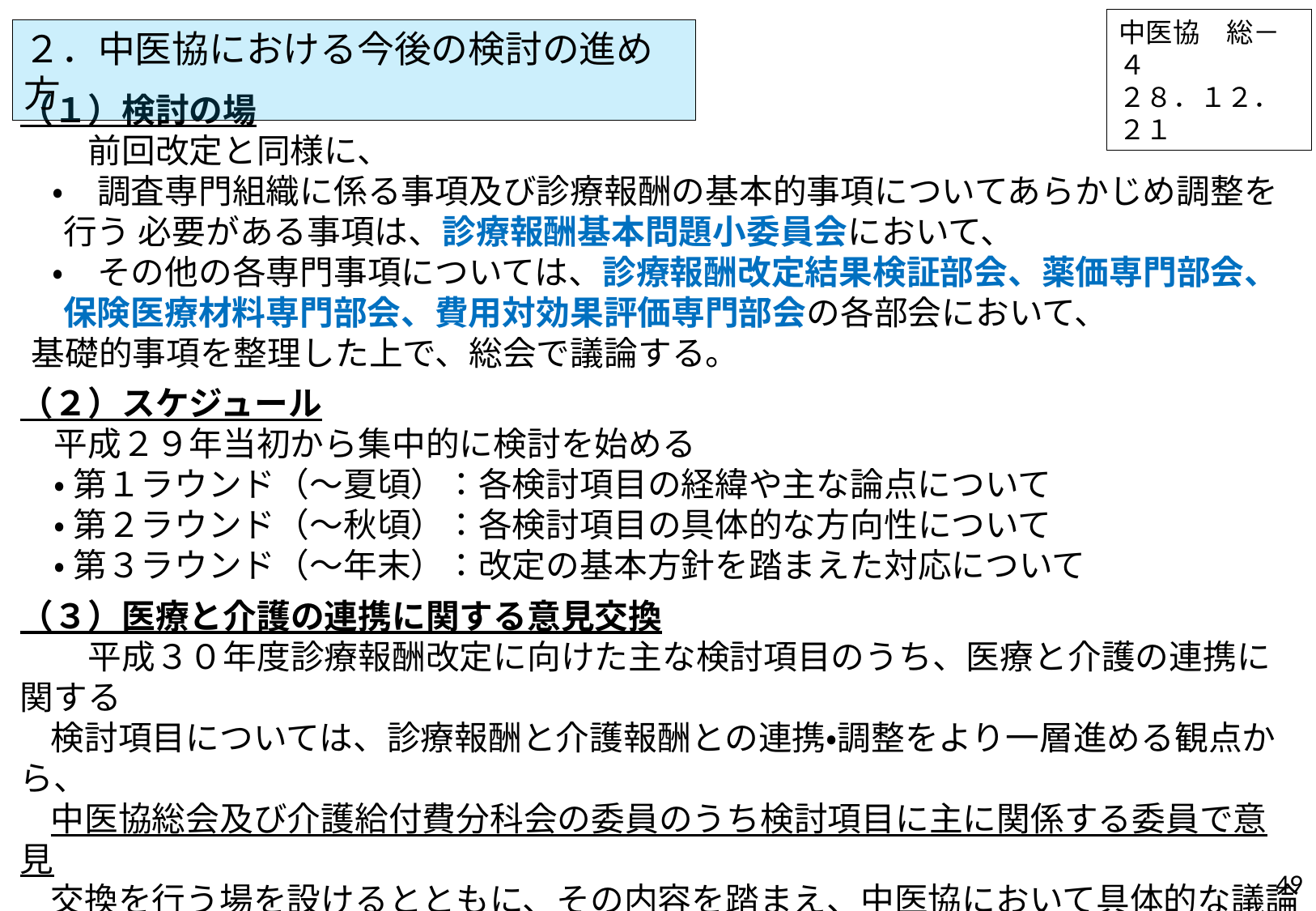

中医協　総－４
２８．１２．２１
２．中医協における今後の検討の進め方
（１）検討の場
　　前回改定と同様に、
・　調査専門組織に係る事項及び診療報酬の基本的事項についてあらかじめ調整を行う 必要がある事項は、診療報酬基本問題小委員会において、
・　その他の各専門事項については、診療報酬改定結果検証部会、薬価専門部会、保険医療材料専門部会、費用対効果評価専門部会の各部会において、
基礎的事項を整理した上で、総会で議論する。
（２）スケジュール
　平成２９年当初から集中的に検討を始める
　・ 第１ラウンド（～夏頃）：各検討項目の経緯や主な論点について
　・ 第２ラウンド（～秋頃）：各検討項目の具体的な方向性について
　・ 第３ラウンド（～年末）：改定の基本方針を踏まえた対応について
（３）医療と介護の連携に関する意見交換
　　平成３０年度診療報酬改定に向けた主な検討項目のうち、医療と介護の連携に関する
   検討項目については、診療報酬と介護報酬との連携・調整をより一層進める観点から、
   中医協総会及び介護給付費分科会の委員のうち検討項目に主に関係する委員で意見
   交換を行う場を設けるとともに、その内容を踏まえ、中医協において具体的な議論を進め
   る。
49